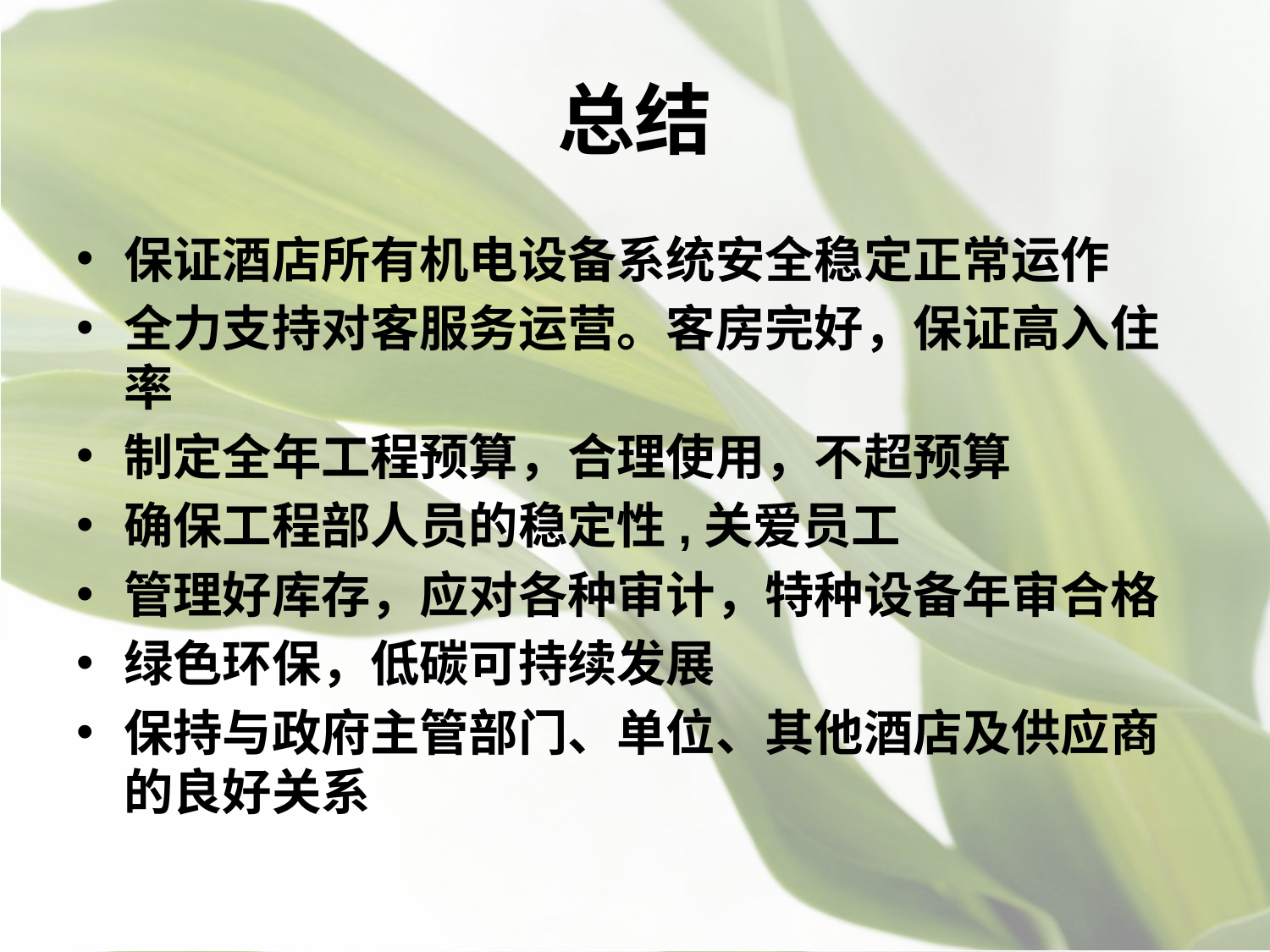

# 总结
保证酒店所有机电设备系统安全稳定正常运作
全力支持对客服务运营。客房完好，保证高入住率
制定全年工程预算，合理使用，不超预算
确保工程部人员的稳定性,关爱员工
管理好库存，应对各种审计，特种设备年审合格
绿色环保，低碳可持续发展
保持与政府主管部门、单位、其他酒店及供应商的良好关系